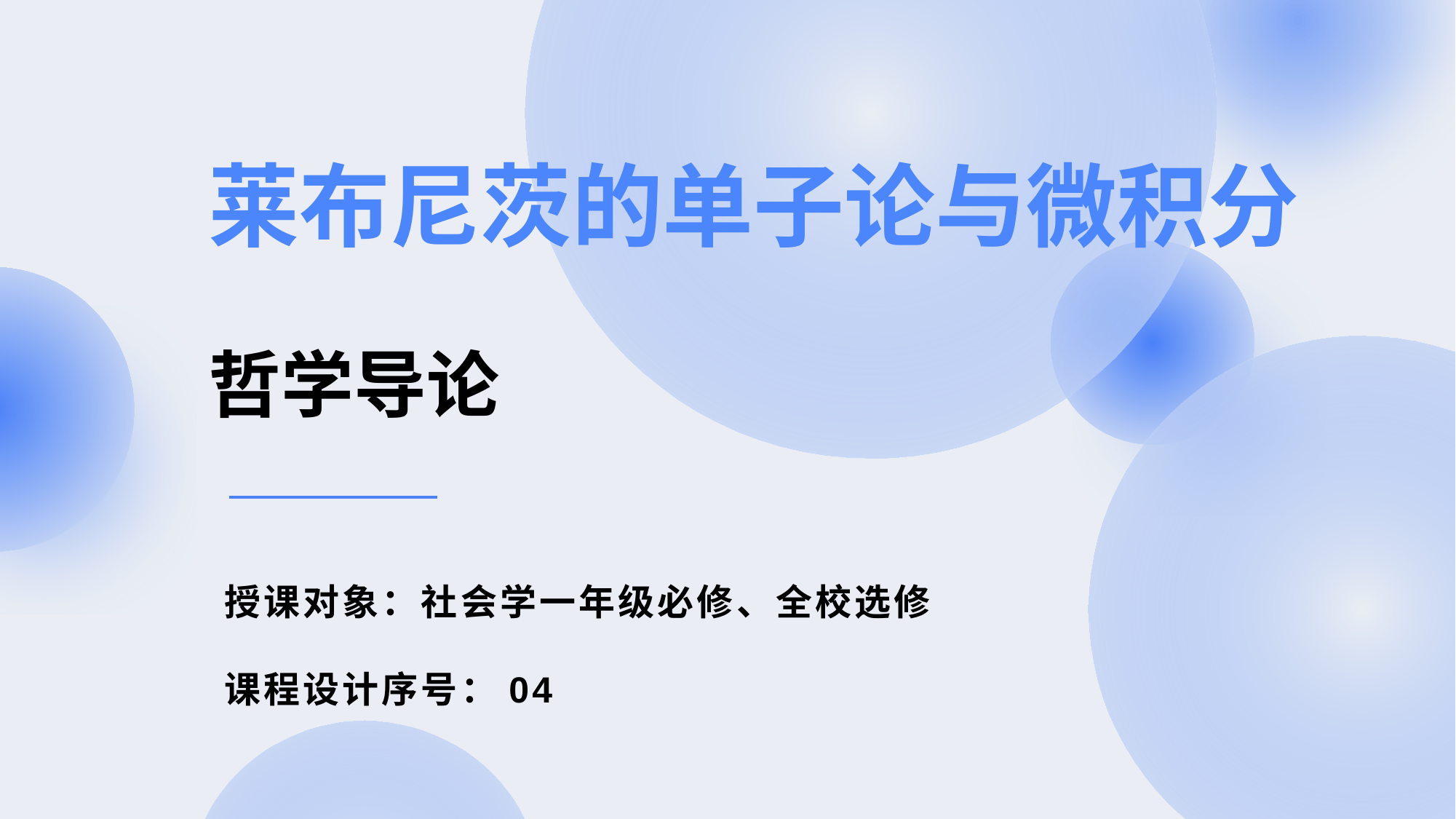

莱布尼茨的单子论与微积分

哲学导论

授课对象：社会学一年级必修、全校选修

课程设计序号：04